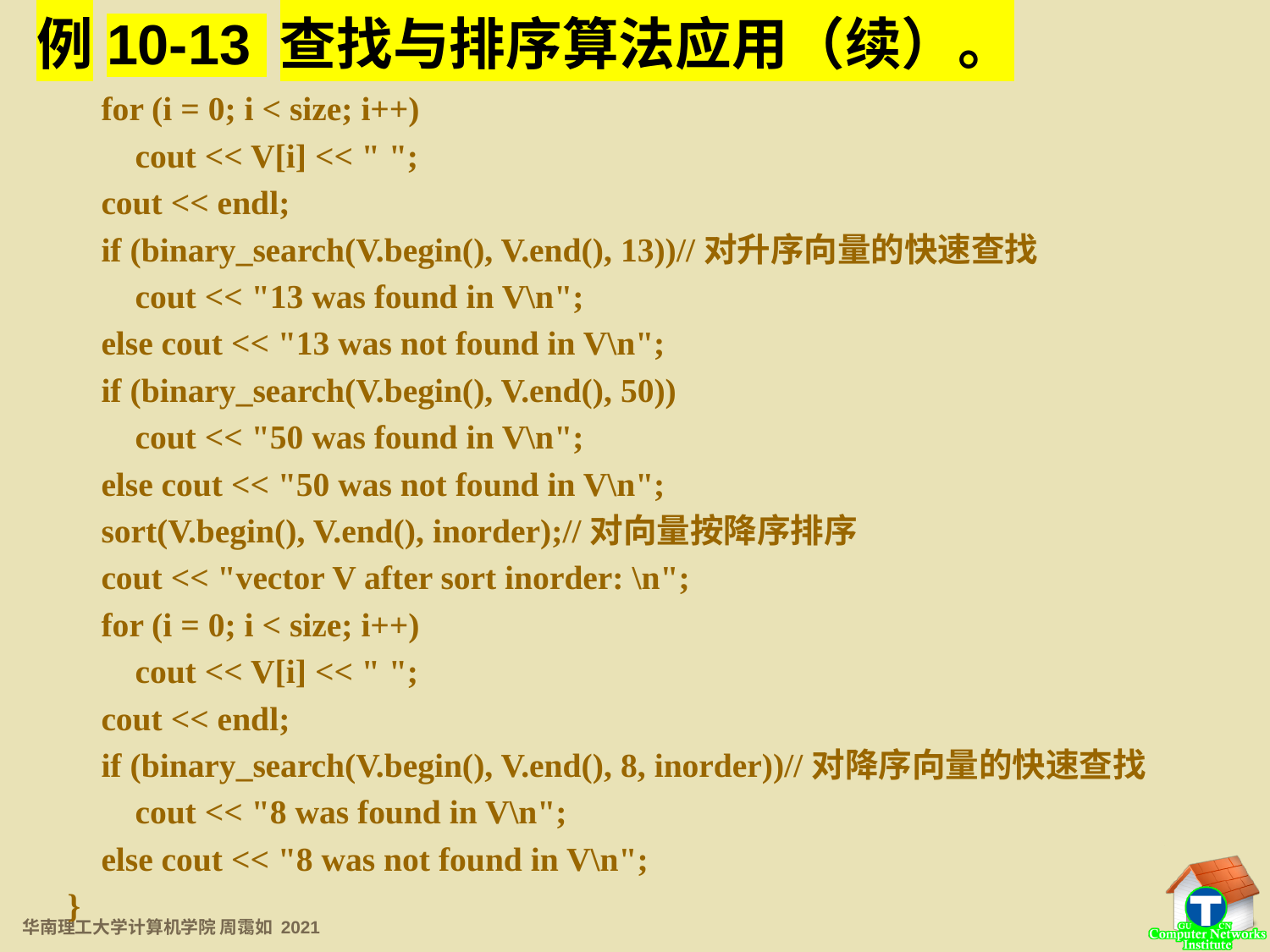

例10-13 查找与排序算法应用（续）。
    for (i = 0; i < size; i++)
        cout << V[i] << " ";
    cout << endl;
    if (binary_search(V.begin(), V.end(), 13))//对升序向量的快速查找
        cout << "13 was found in V\n";
    else cout << "13 was not found in V\n";
    if (binary_search(V.begin(), V.end(), 50))
        cout << "50 was found in V\n";
    else cout << "50 was not found in V\n";
    sort(V.begin(), V.end(), inorder);//对向量按降序排序
    cout << "vector V after sort inorder: \n";
    for (i = 0; i < size; i++)
        cout << V[i] << " ";
    cout << endl;
    if (binary_search(V.begin(), V.end(), 8, inorder))//对降序向量的快速查找
        cout << "8 was found in V\n";
    else cout << "8 was not found in V\n";
}